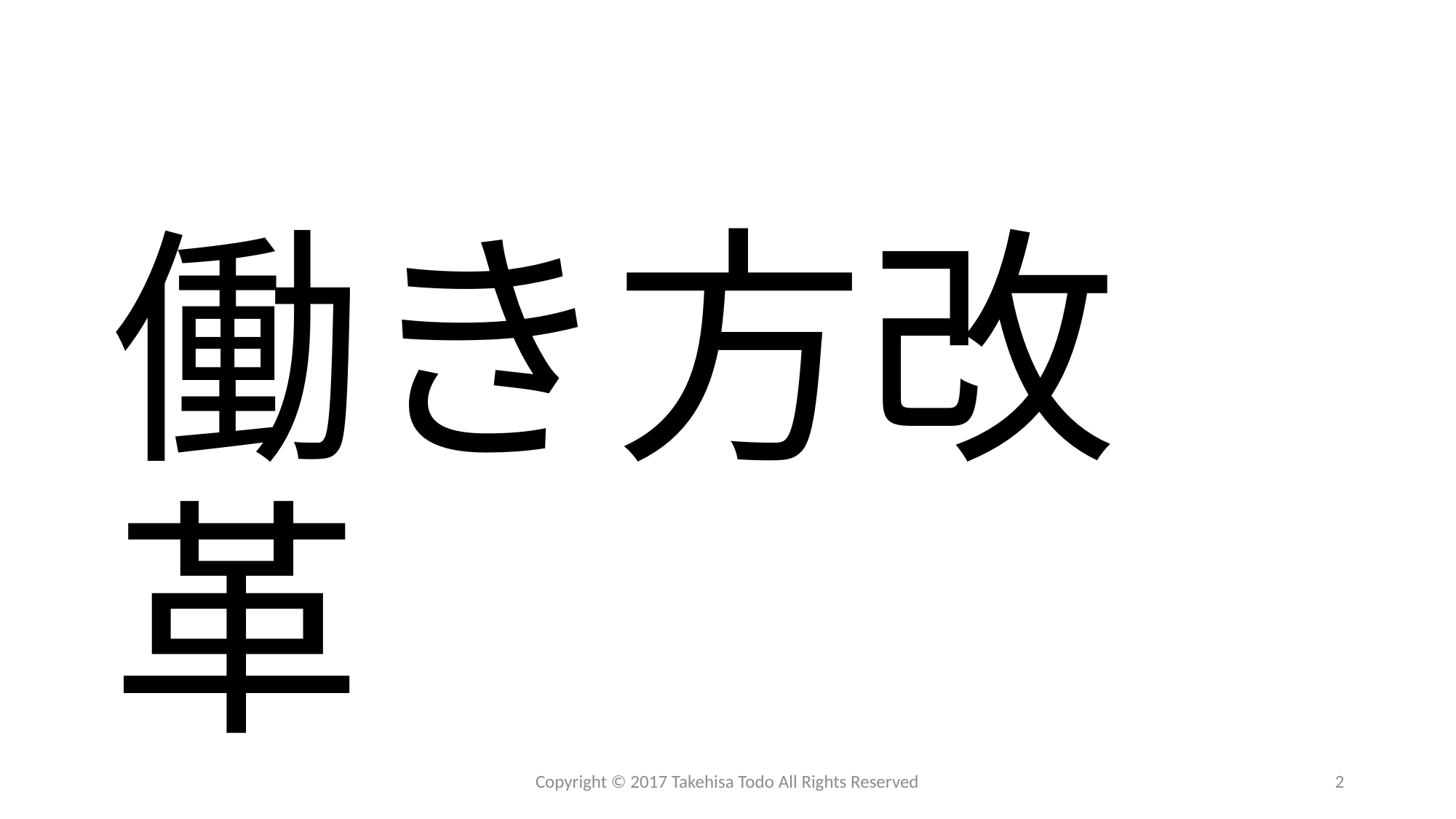

#
働き方改革
Copyright © 2017 Takehisa Todo All Rights Reserved
2